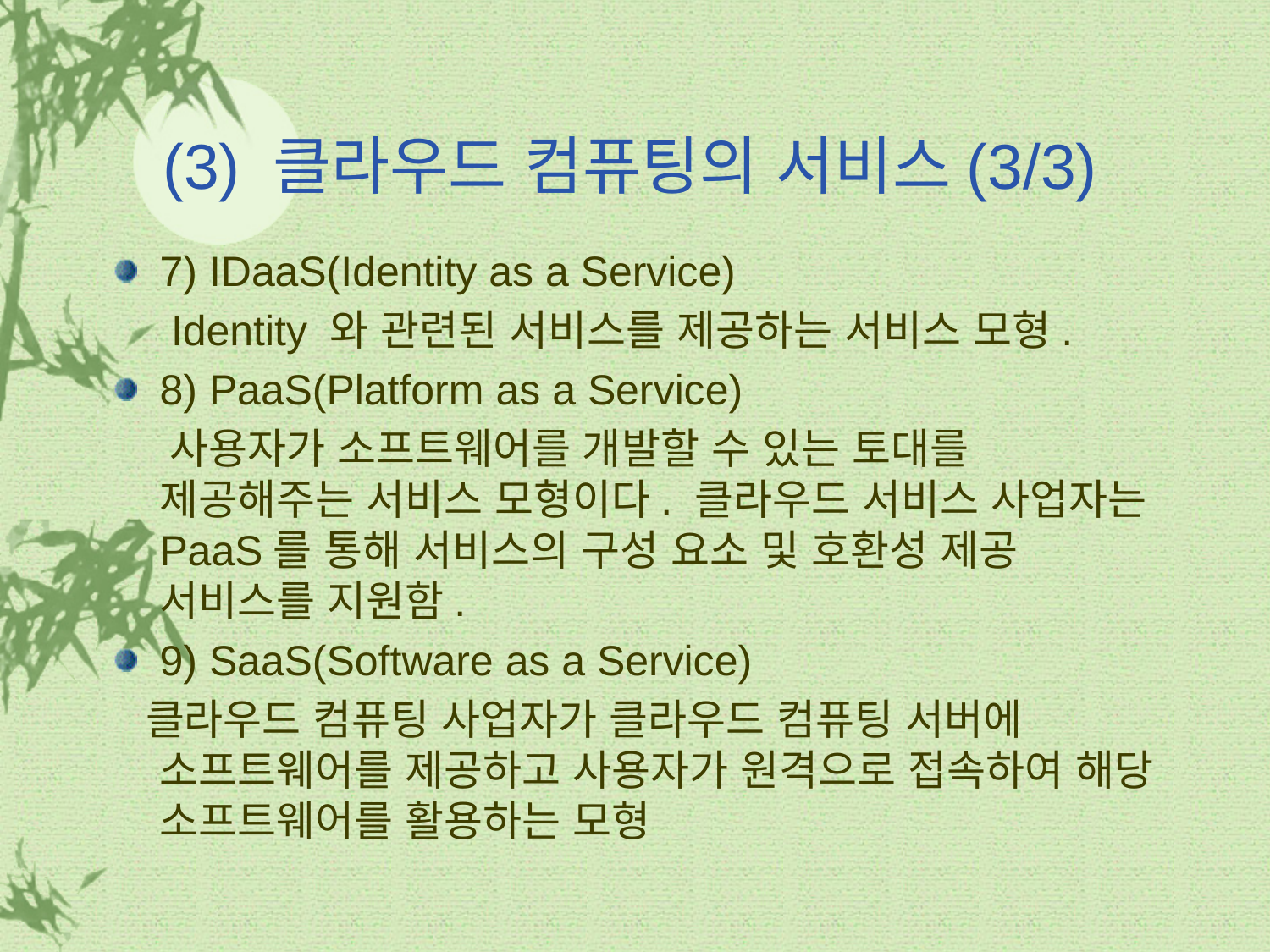

# (3) 클라우드 컴퓨팅의 서비스(3/3)
7) IDaaS(Identity as a Service)
     Identity 와 관련된 서비스를 제공하는 서비스 모형.
8) PaaS(Platform as a Service)
    사용자가 소프트웨어를 개발할 수 있는 토대를 제공해주는 서비스 모형이다. 클라우드 서비스 사업자는 PaaS를 통해 서비스의 구성 요소 및 호환성 제공 서비스를 지원함.
9) SaaS(Software as a Service)
  클라우드 컴퓨팅 사업자가 클라우드 컴퓨팅 서버에 소프트웨어를 제공하고 사용자가 원격으로 접속하여 해당 소프트웨어를 활용하는 모형